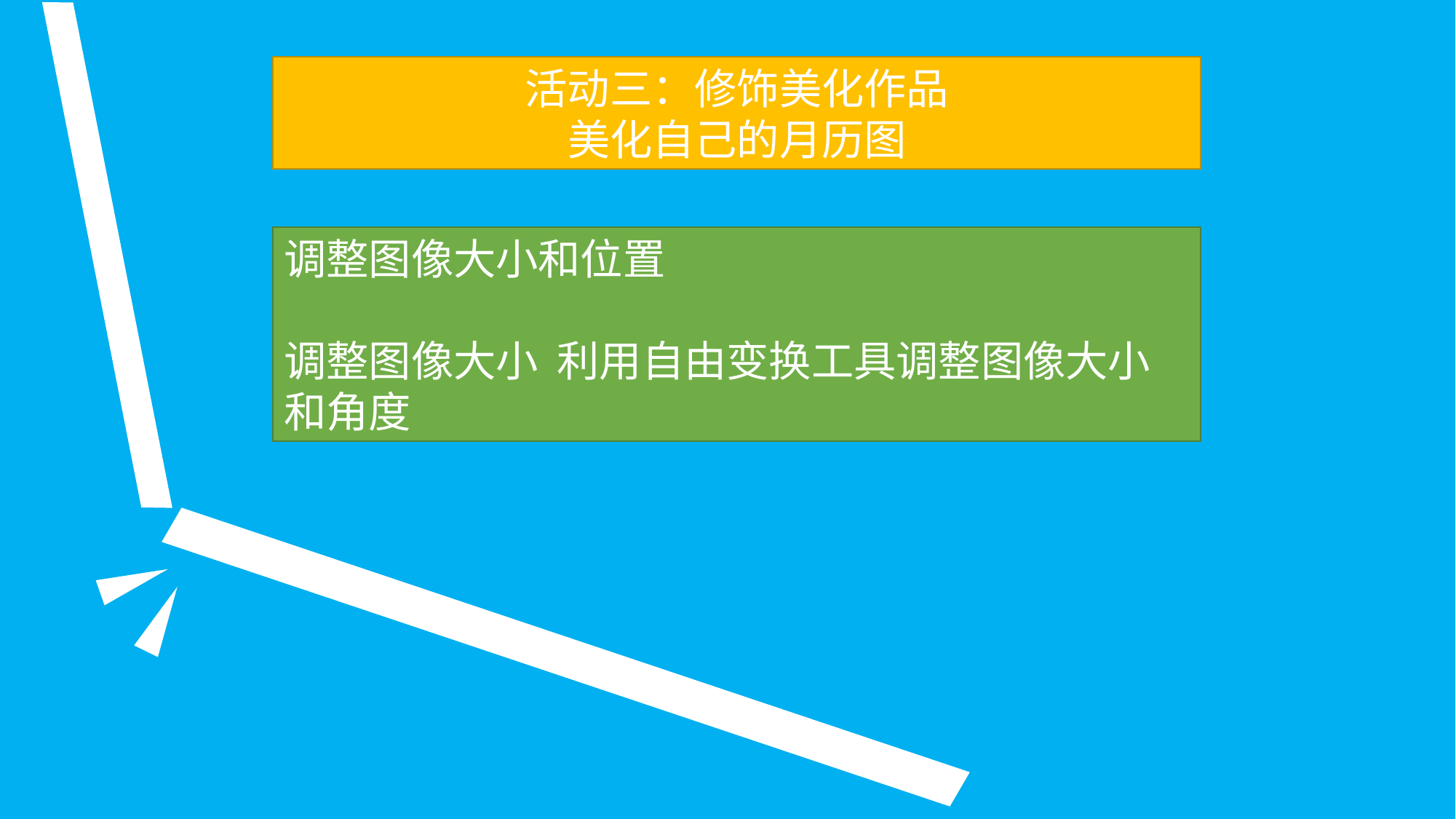

活动三：修饰美化作品
美化自己的月历图
调整图像大小和位置

调整图像大小  利用自由变换工具调整图像大小和角度
C

C